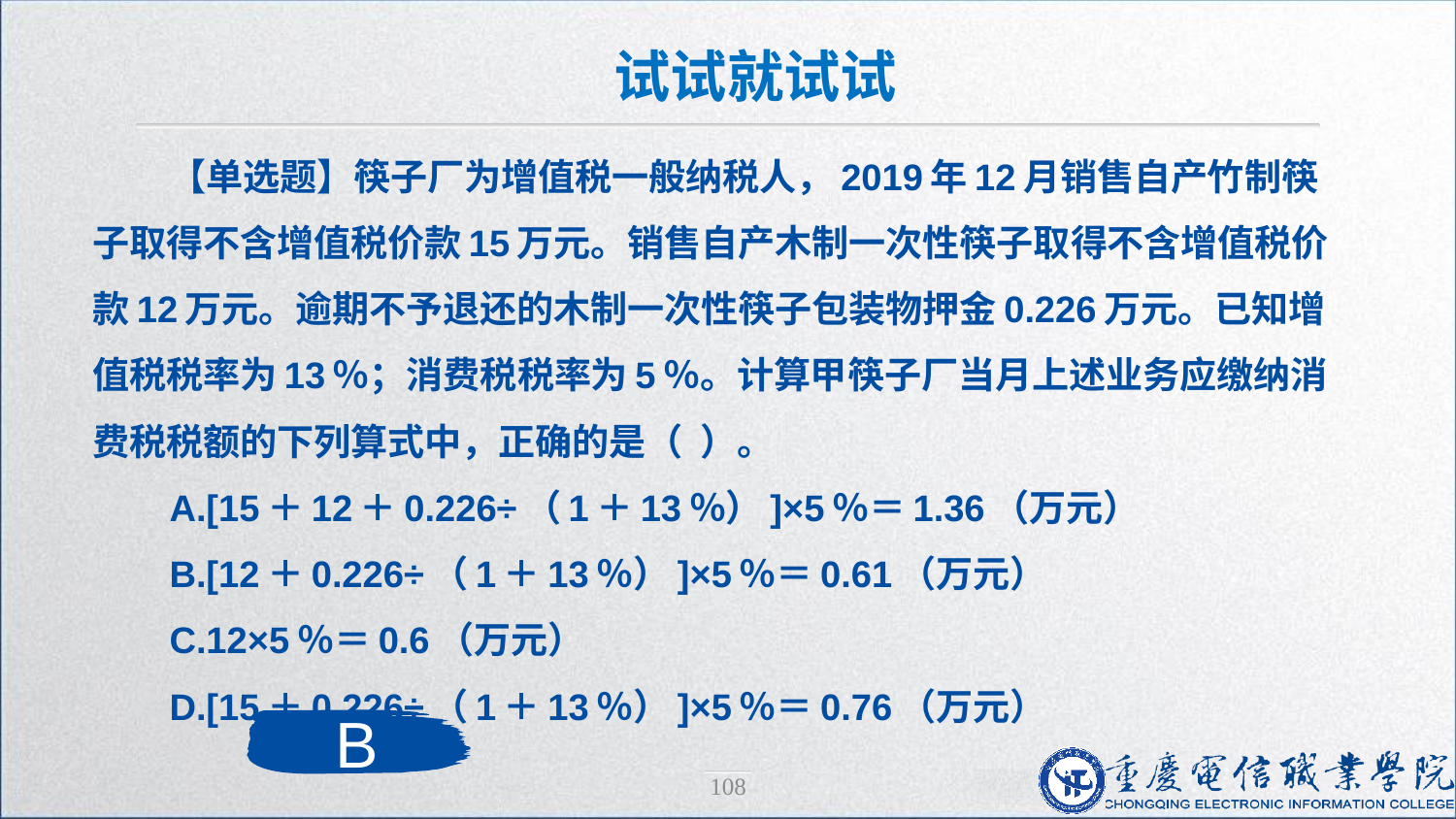

试试就试试
【单选题】筷子厂为增值税一般纳税人，2019年12月销售自产竹制筷子取得不含增值税价款15万元。销售自产木制一次性筷子取得不含增值税价款12万元。逾期不予退还的木制一次性筷子包装物押金0.226万元。已知增值税税率为13％；消费税税率为5％。计算甲筷子厂当月上述业务应缴纳消费税税额的下列算式中，正确的是（  ）。
A.[15＋12＋0.226÷（1＋13％）]×5％＝1.36（万元）
B.[12＋0.226÷（1＋13％）]×5％＝0.61（万元）
C.12×5％＝0.6（万元）
D.[15＋0.226÷（1＋13％）]×5％＝0.76（万元）

B
108